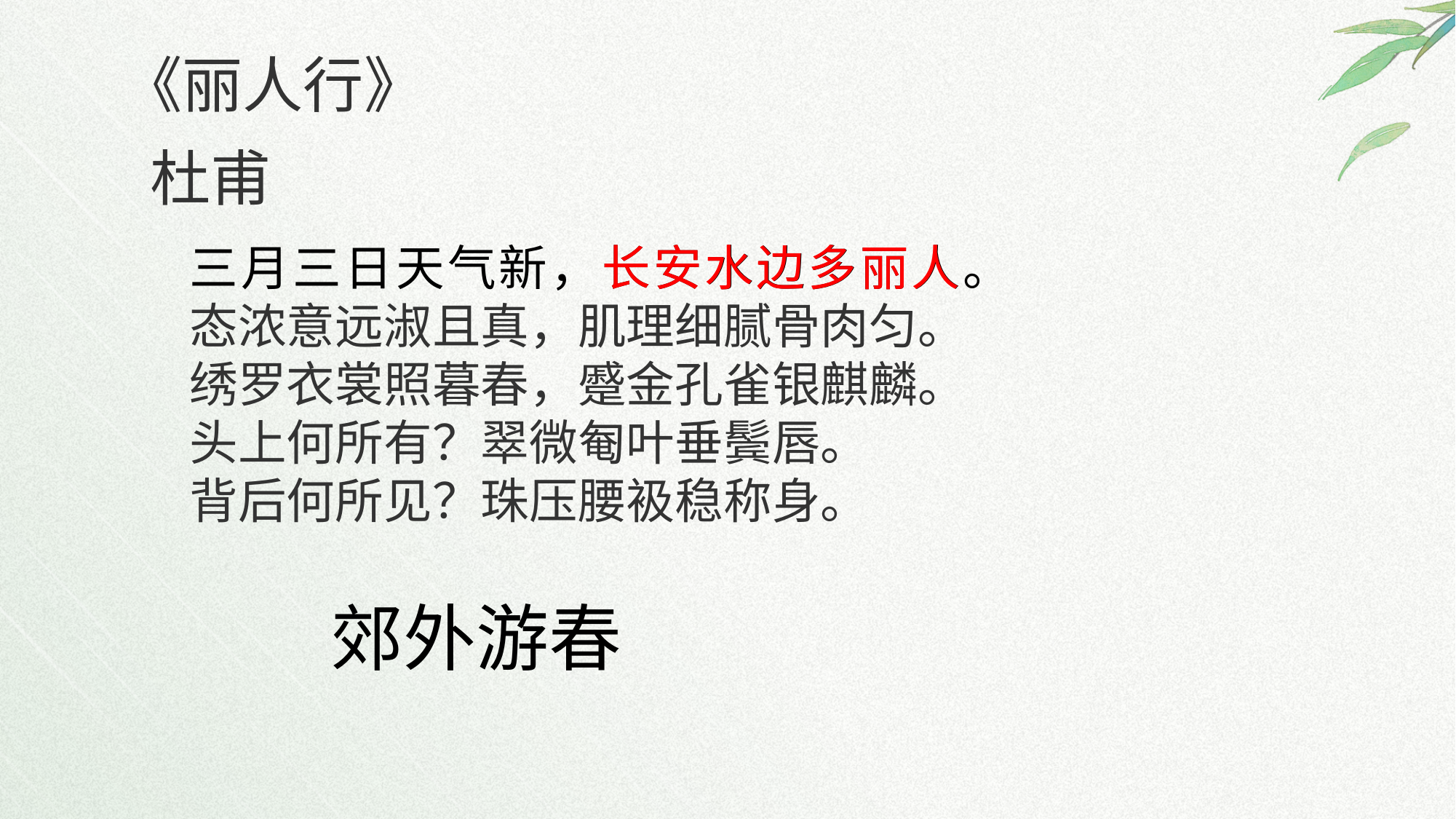

《丽人行》
 杜甫
丽
人
三月三日天气新，长安水边多丽人。态浓意远淑且真，肌理细腻骨肉匀。
绣罗衣裳照暮春，蹙金孔雀银麒麟。
头上何所有？翠微匎叶垂鬓唇。
背后何所见？珠压腰衱稳称身。
长
水
边
安
多
郊外游春